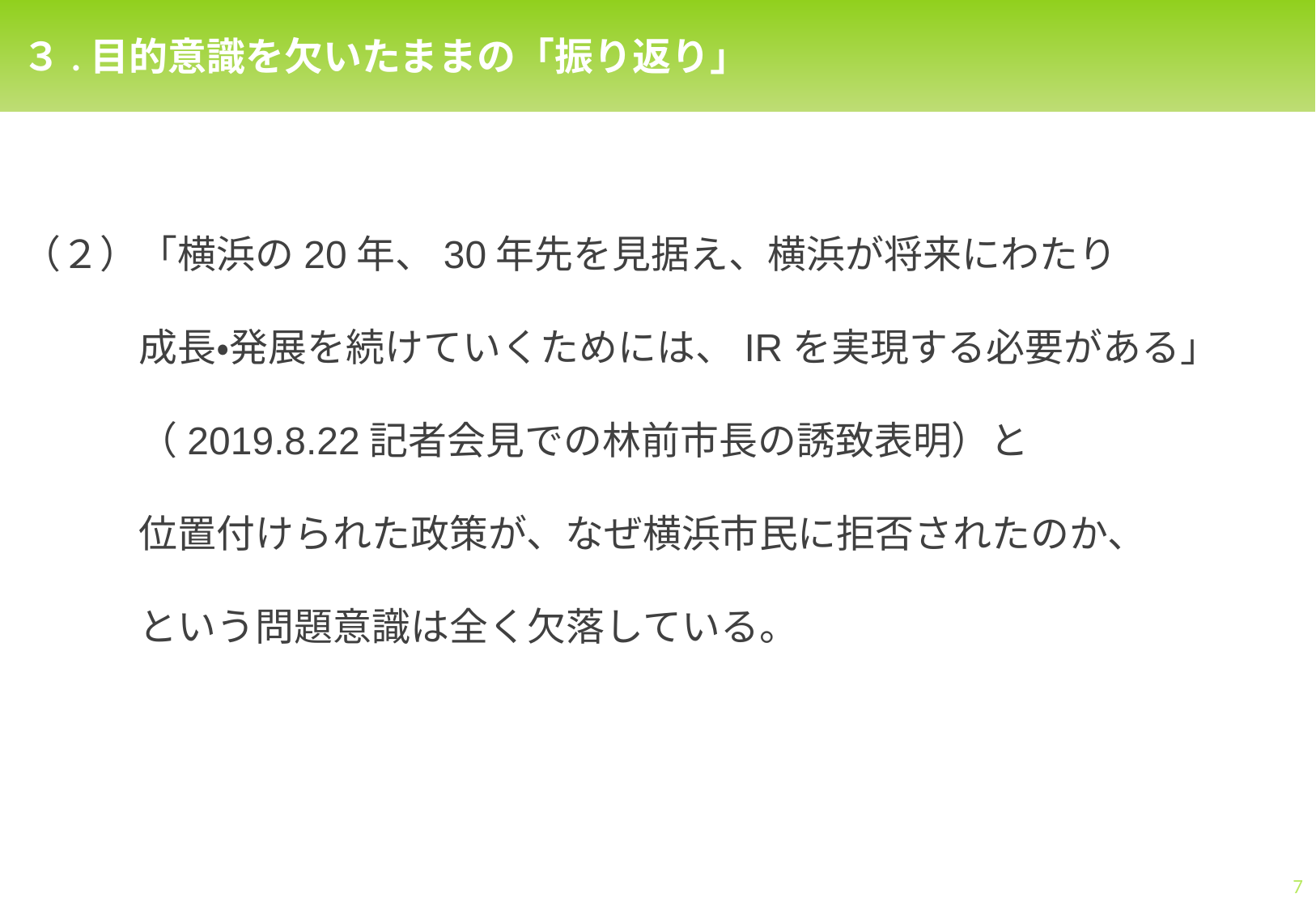

３.目的意識を欠いたままの「振り返り」
（２）「横浜の20年、30年先を見据え、横浜が将来にわたり
　　　成長・発展を続けていくためには、IRを実現する必要がある」
　　　（2019.8.22記者会見での林前市長の誘致表明）と
　　　位置付けられた政策が、なぜ横浜市民に拒否されたのか、
　　　という問題意識は全く欠落している。
7